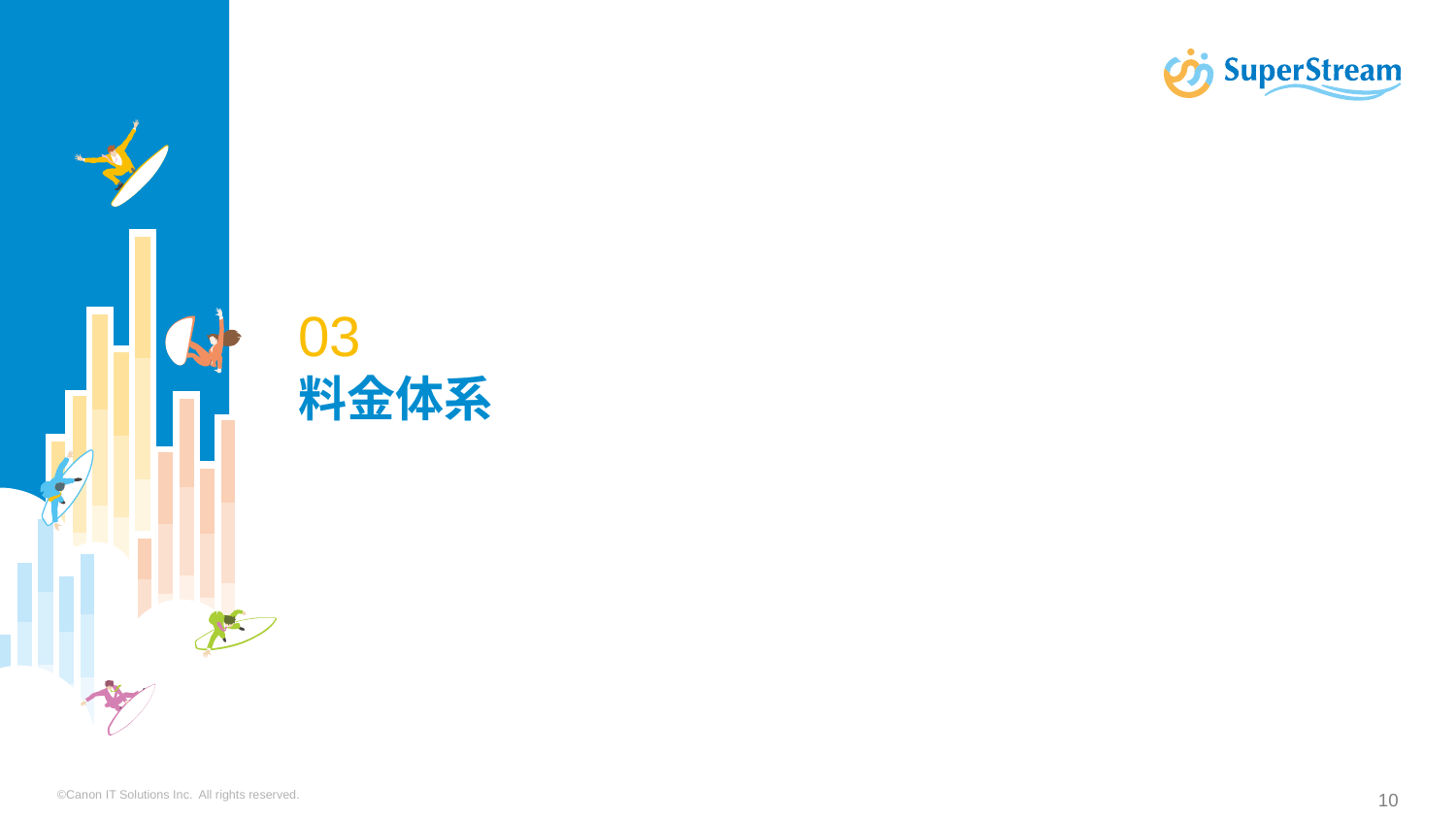

# 03 料金体系
©Canon IT Solutions Inc.  All rights reserved.
10